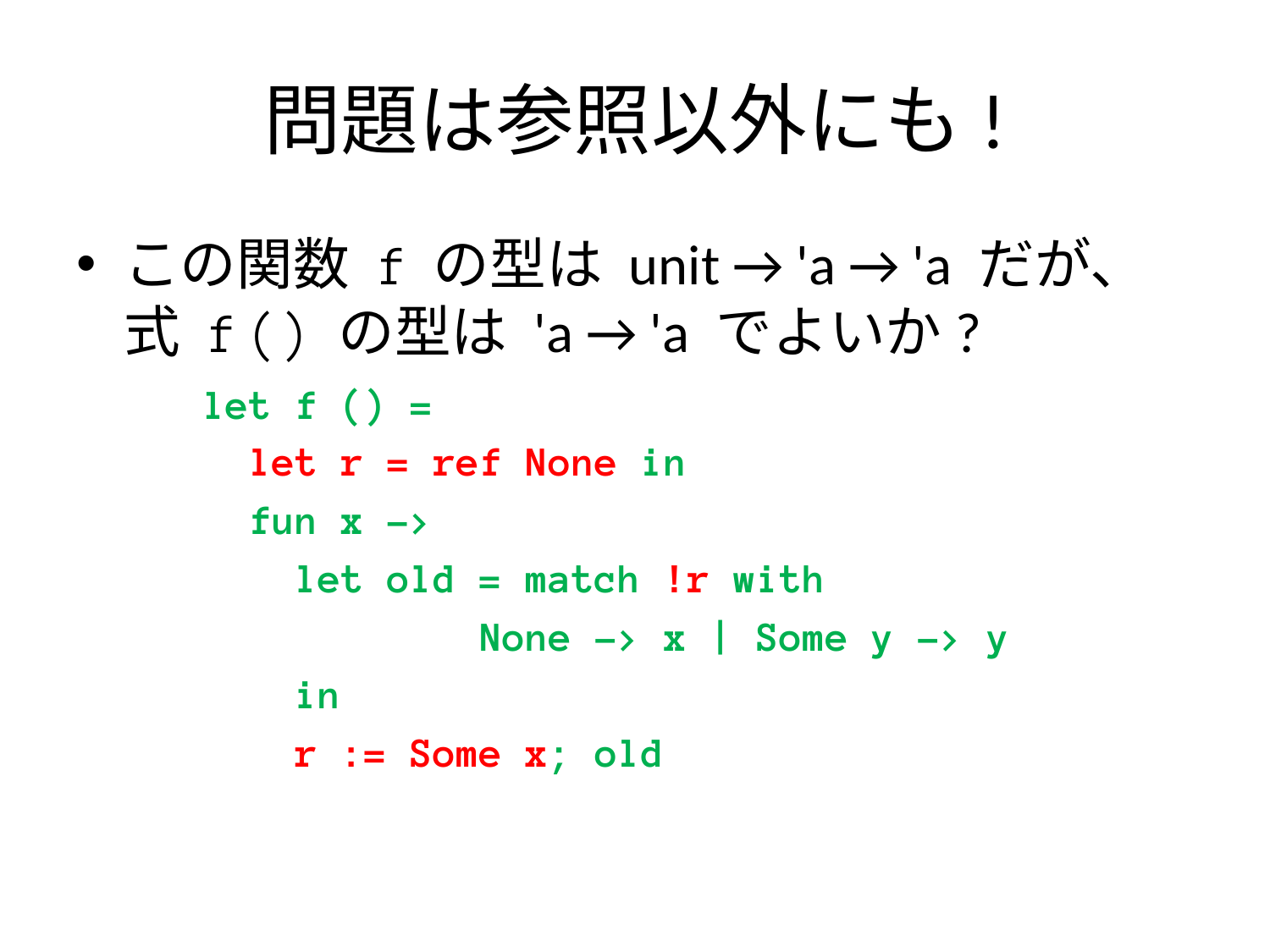

# 問題は参照以外にも!
この関数 f の型は unit → 'a → 'a だが、
式 f () の型は 'a → 'a でよいか?
let f () =
  let r = ref None in
  fun x ->
    let old = match !r with
            None -> x | Some y -> y
    in
    r := Some x; old